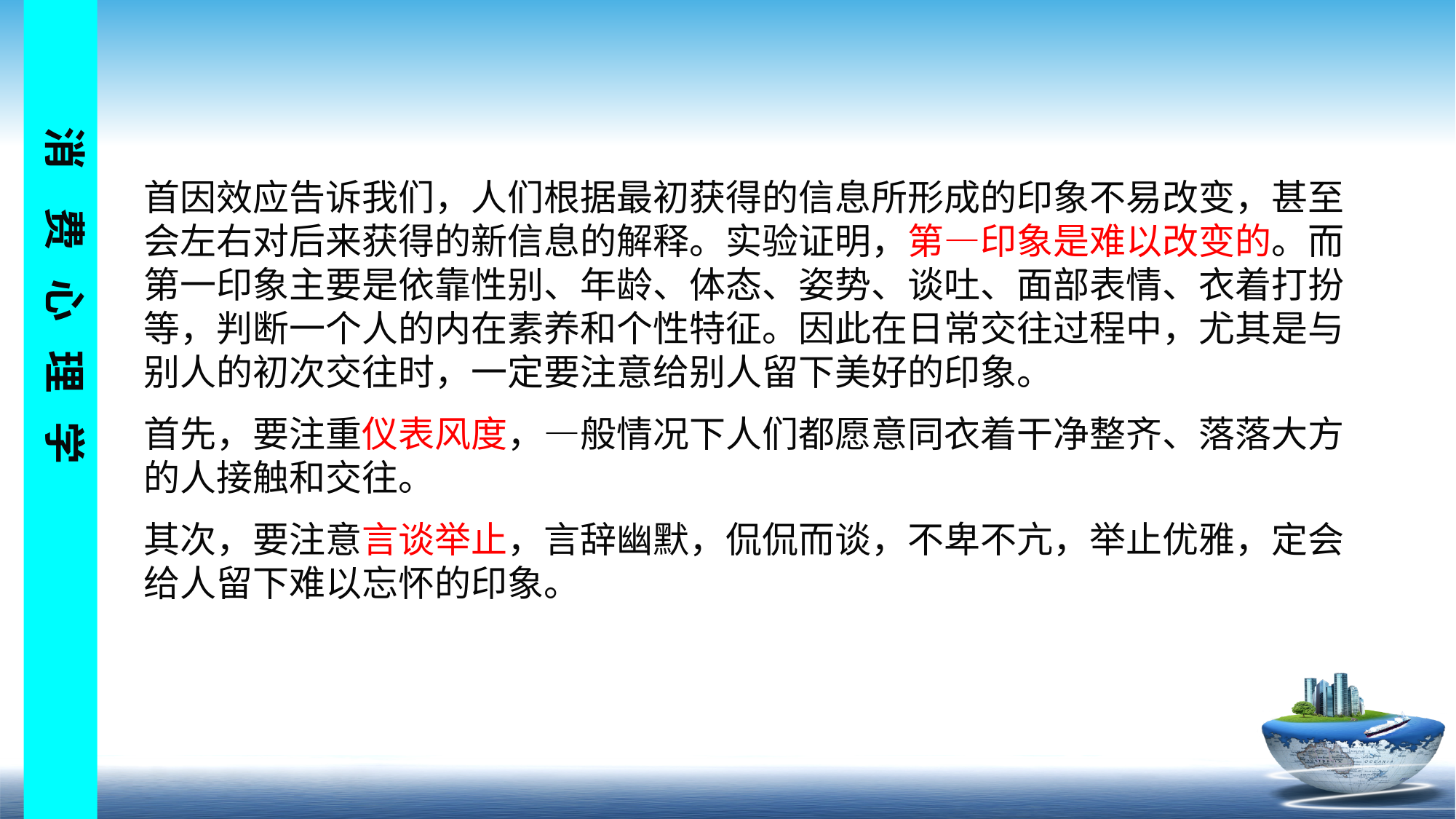

首因效应告诉我们，人们根据最初获得的信息所形成的印象不易改变，甚至会左右对后来获得的新信息的解释。实验证明，第—印象是难以改变的。而第一印象主要是依靠性别、年龄、体态、姿势、谈吐、面部表情、衣着打扮等，判断一个人的内在素养和个性特征。因此在日常交往过程中，尤其是与别人的初次交往时，一定要注意给别人留下美好的印象。
首先，要注重仪表风度，—般情况下人们都愿意同衣着干净整齐、落落大方的人接触和交往。
其次，要注意言谈举止，言辞幽默，侃侃而谈，不卑不亢，举止优雅，定会给人留下难以忘怀的印象。